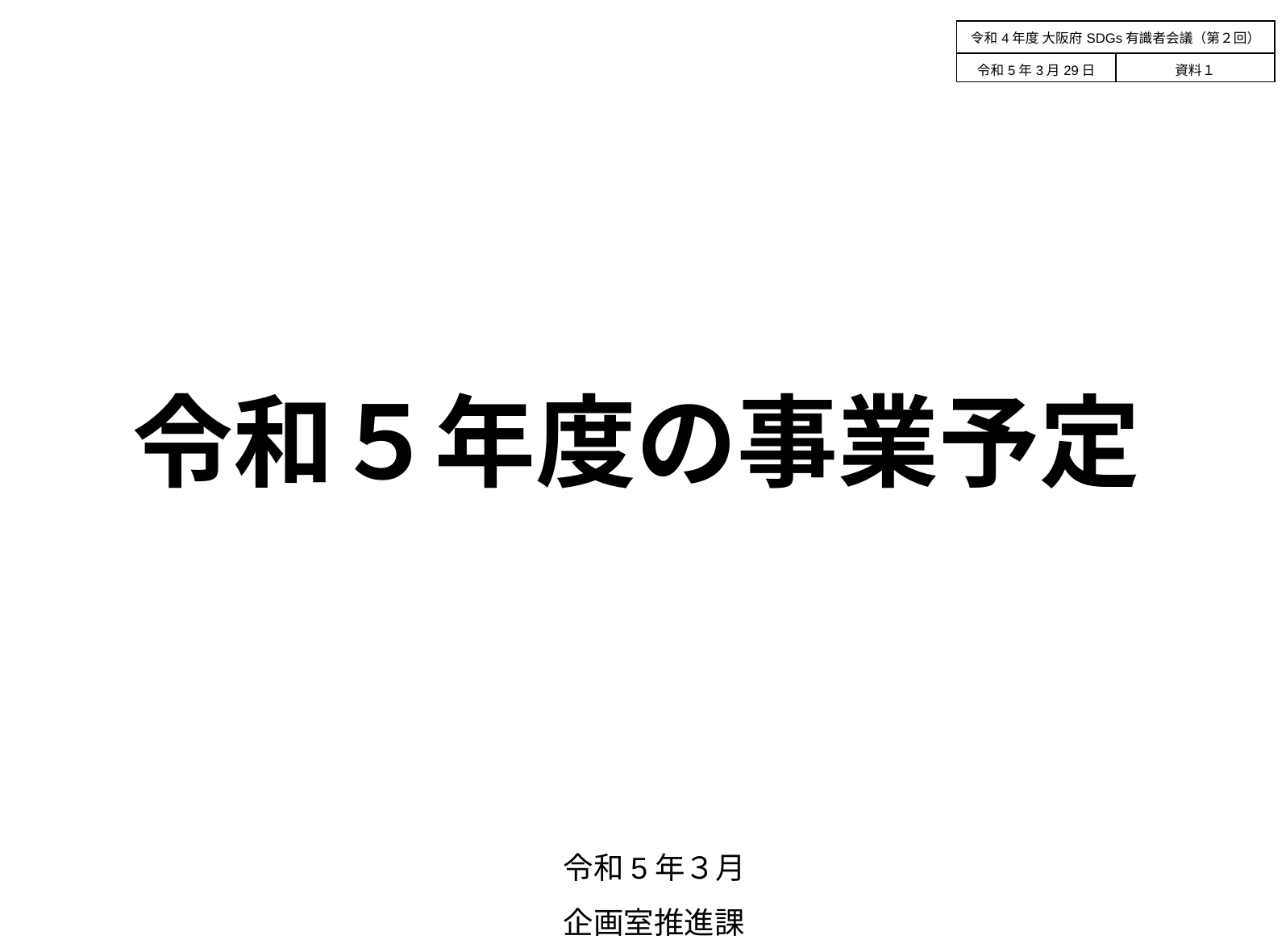

| 令和4年度 大阪府SDGs有識者会議（第２回） |  |
| --- | --- |
| 令和5年3月29日 | 資料１ |
令和５年度の事業予定
令和5年３月
企画室推進課